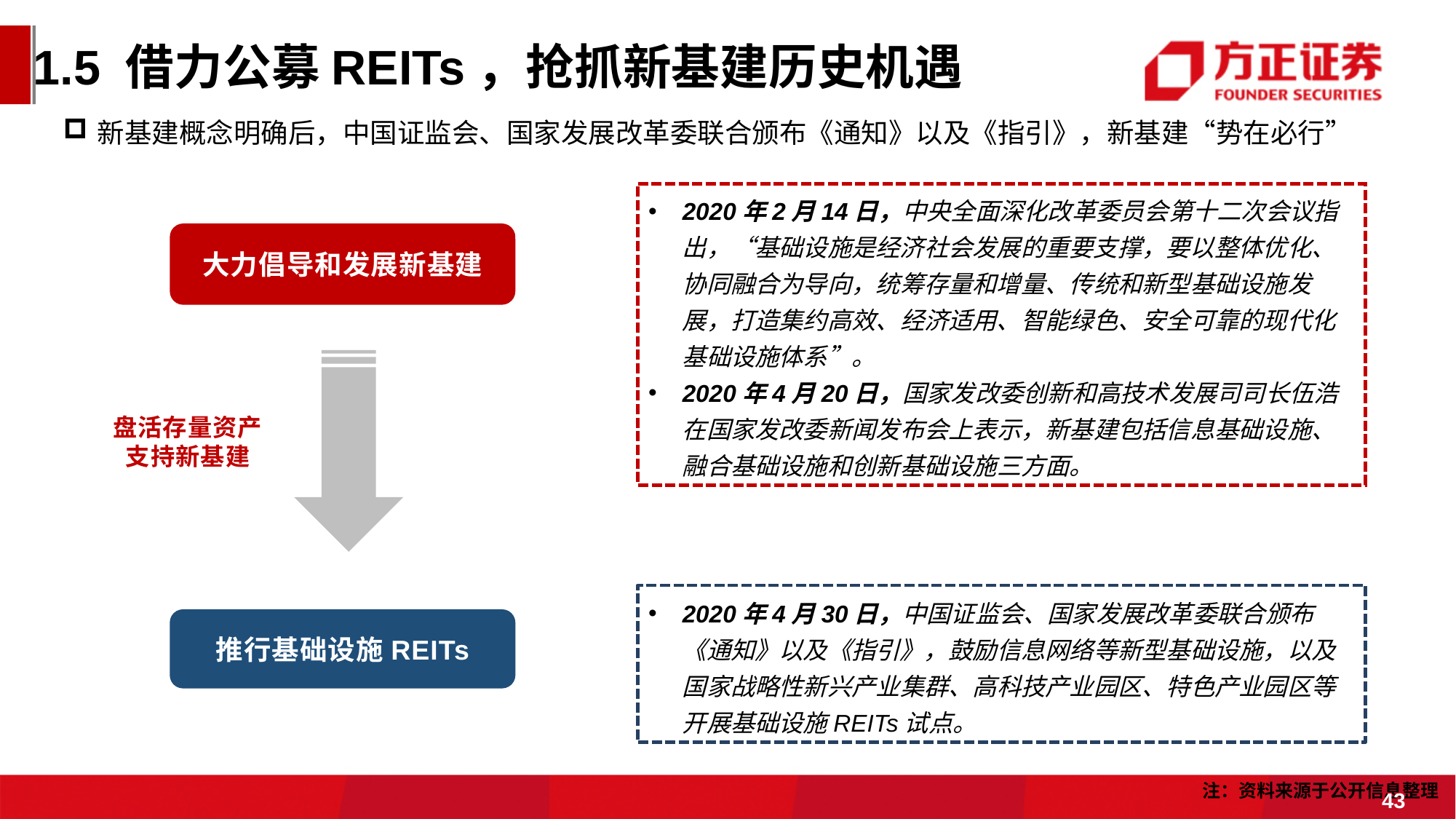

1.5 借力公募REITs，抢抓新基建历史机遇
新基建概念明确后，中国证监会、国家发展改革委联合颁布《通知》以及《指引》，新基建“势在必行”
2020年2月14日，中央全面深化改革委员会第十二次会议指出，“基础设施是经济社会发展的重要支撑，要以整体优化、协同融合为导向，统筹存量和增量、传统和新型基础设施发展，打造集约高效、经济适用、智能绿色、安全可靠的现代化基础设施体系”。
2020年4月20日，国家发改委创新和高技术发展司司长伍浩在国家发改委新闻发布会上表示，新基建包括信息基础设施、融合基础设施和创新基础设施三方面。
大力倡导和发展新基建

盘活存量资产支持新基建
2020年4月30日，中国证监会、国家发展改革委联合颁布《通知》以及《指引》，鼓励信息网络等新型基础设施，以及国家战略性新兴产业集群、高科技产业园区、特色产业园区等开展基础设施REITs试点。
推行基础设施REITs
注：资料来源于公开信息整理
43